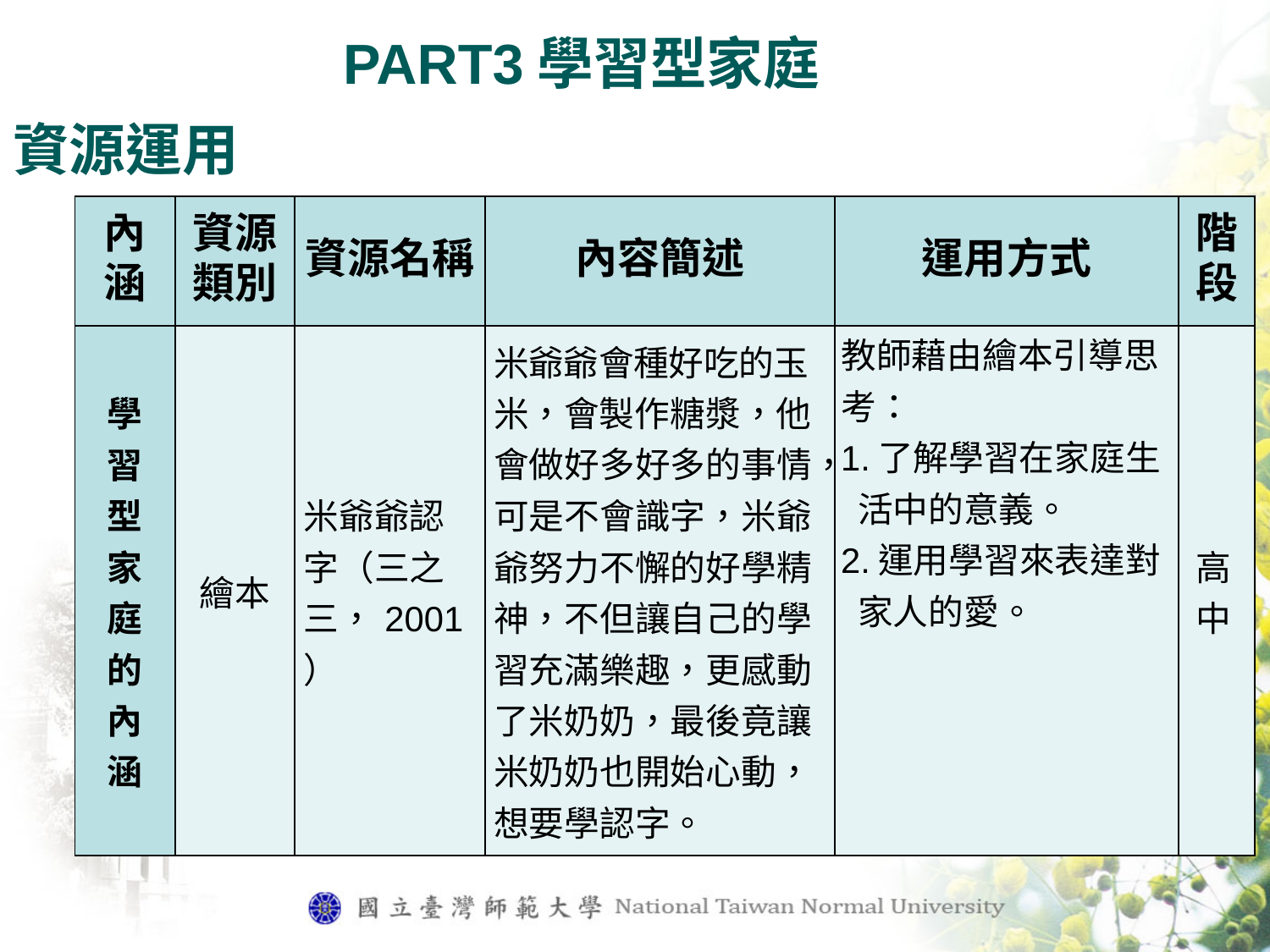

PART3學習型家庭
資源運用
| 內涵 | 資源類別 | 資源名稱 | 內容簡述 | 運用方式 | 階段 |
| --- | --- | --- | --- | --- | --- |
| 學 習 型 家 庭 的 內 涵 | 繪本 | 米爺爺認字（三之三，2001） | 米爺爺會種好吃的玉米，會製作糖漿，他會做好多好多的事情，可是不會識字，米爺爺努力不懈的好學精神，不但讓自己的學習充滿樂趣，更感動了米奶奶，最後竟讓米奶奶也開始心動，想要學認字。 | 教師藉由繪本引導思考： 1.了解學習在家庭生活中的意義。 2.運用學習來表達對家人的愛。 | 高中 |